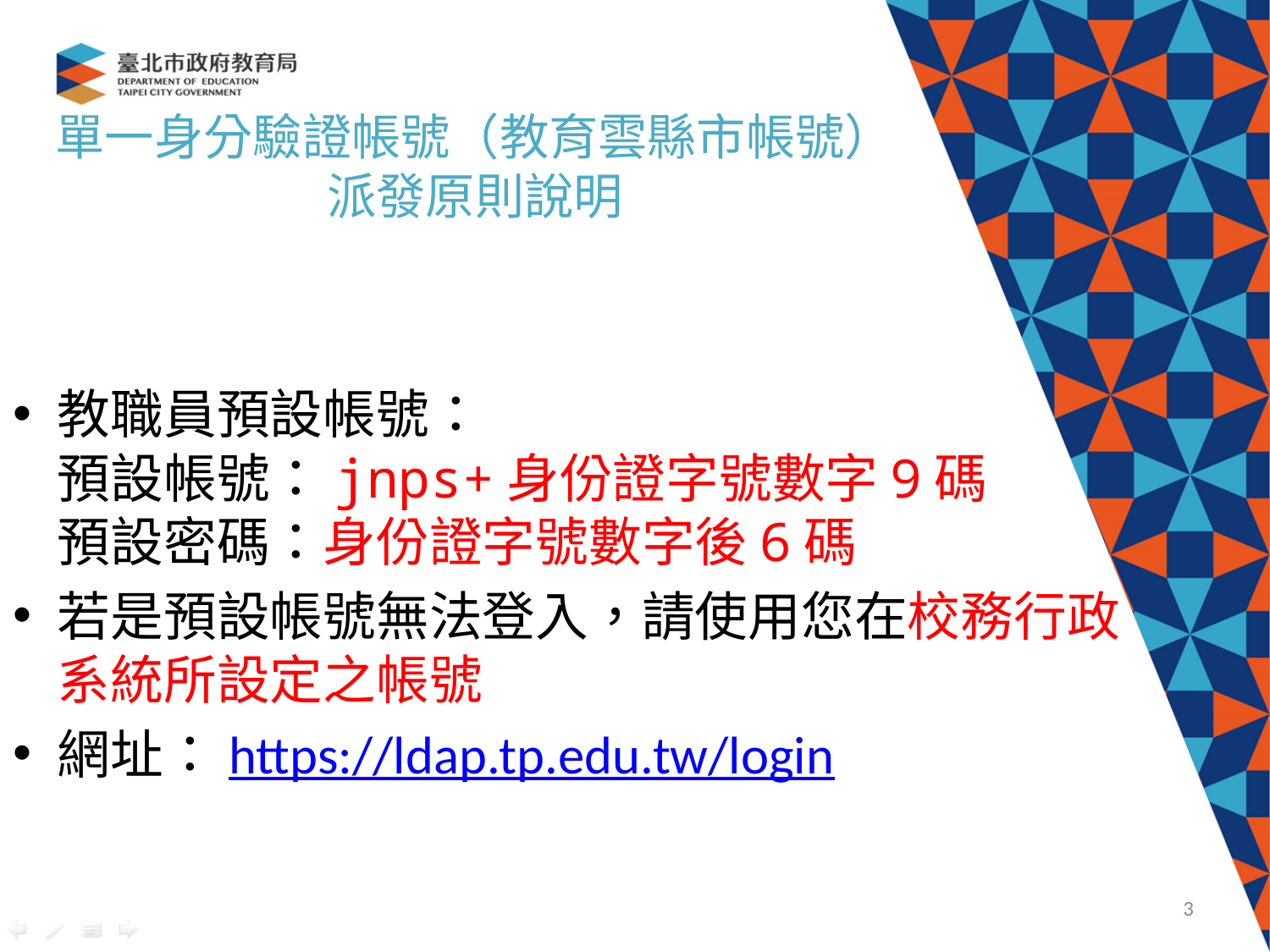

# 單一身分驗證帳號（教育雲縣市帳號）派發原則說明

教職員預設帳號：
預設帳號：jnps+身份證字號數字9碼
預設密碼：身份證字號數字後6碼
若是預設帳號無法登入，請使用您在校務行政系統所設定之帳號
網址：https://ldap.tp.edu.tw/login

3